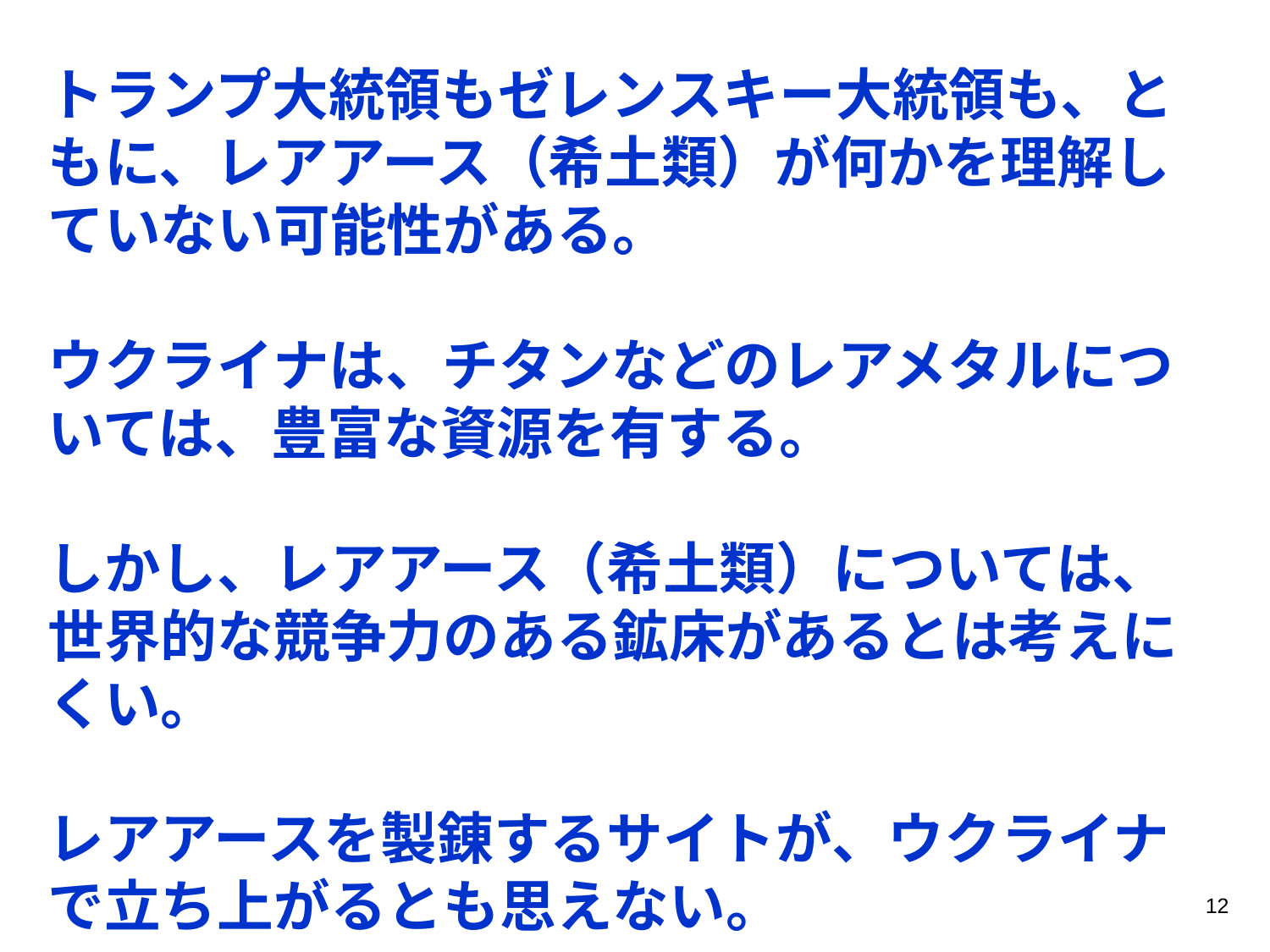

トランプ大統領もゼレンスキー大統領も、ともに、レアアース（希土類）が何かを理解していない可能性がある。

ウクライナは、チタンなどのレアメタルについては、豊富な資源を有する。

しかし、レアアース（希土類）については、世界的な競争力のある鉱床があるとは考えにくい。

レアアースを製錬するサイトが、ウクライナで立ち上がるとも思えない。
12